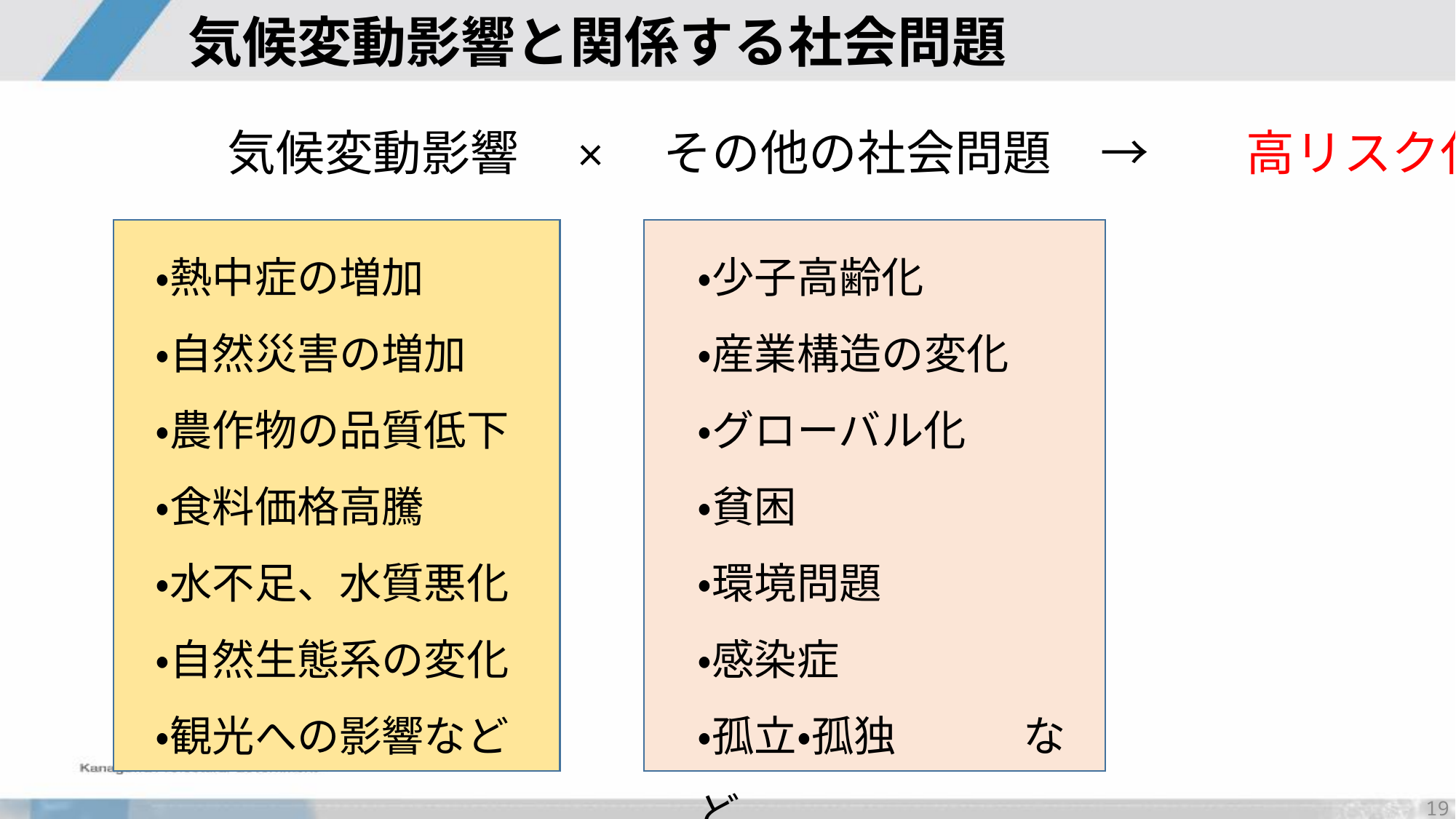

# 気候変動影響と関係する社会問題
気候変動影響　×　その他の社会問題　→　　高リスク化

・熱中症の増加
・自然災害の増加
・農作物の品質低下
・食料価格高騰
・水不足、水質悪化
・自然生態系の変化
・観光への影響など

・少子高齢化
・産業構造の変化
・グローバル化
・貧困
・環境問題
・感染症
・孤立・孤独　　　など
19